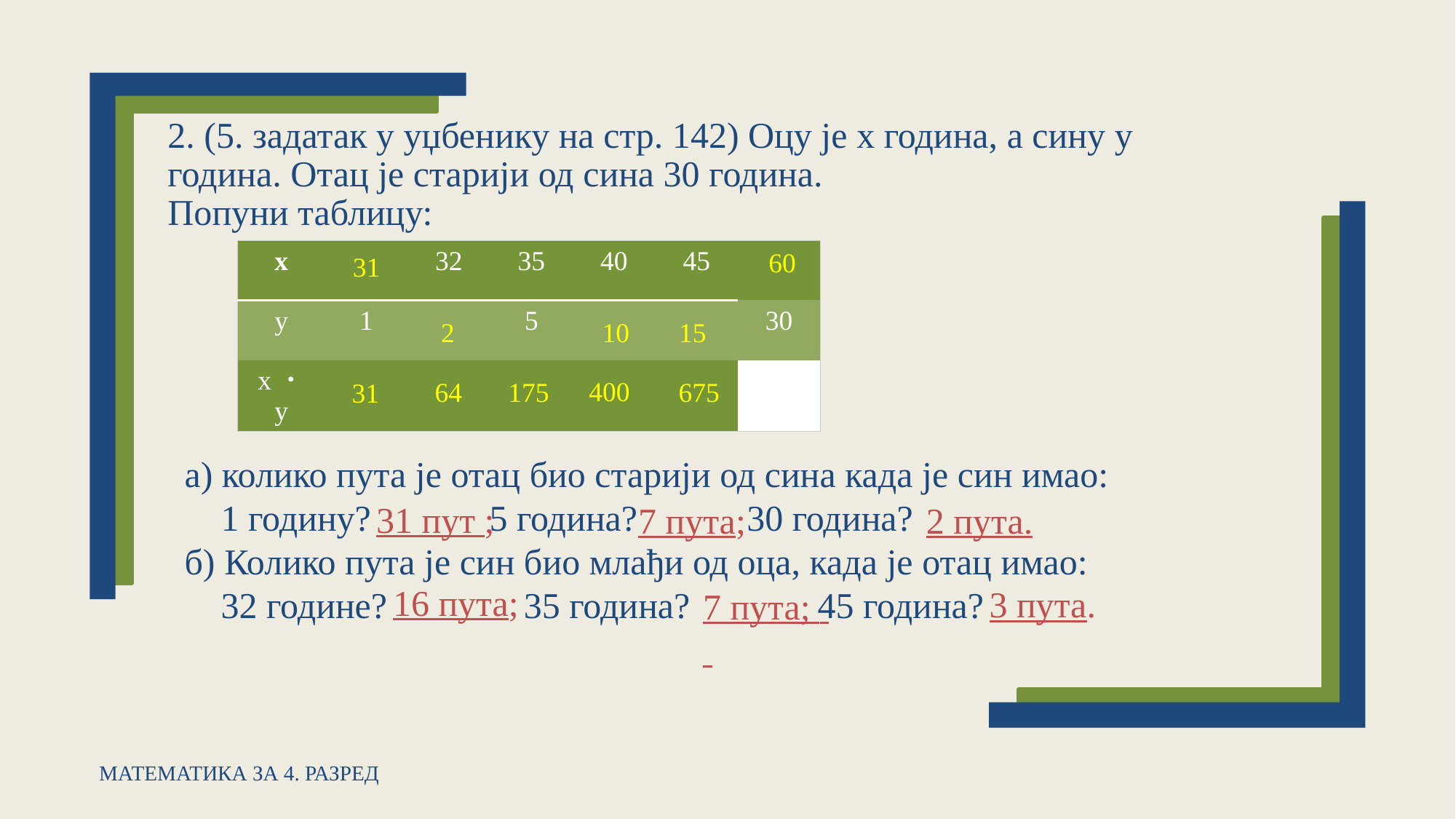

# 2. (5. задатак у уџбенику на стр. 142) Оцу је x година, а сину y година. Отац је старији од сина 30 година. Попуни таблицу:
| x |  | 32 | 35 | 40 | 45 |  |
| --- | --- | --- | --- | --- | --- | --- |
| y | 1 |  | 5 |  |  | 30 |
| x・ y |  |  |  |  |  |  |
60
31
2
10
15
400
64
175
675
31
а) колико пута је отац био старији од сина када је син имао:
    1 годину?             5 година?            30 година?
б) Колико пута је син био млађи од оца, када је отац имао:
    32 године?               35 година?              45 година?
31 пут ;
7 пута;
2 пута.
16 пута;
3 пута.
7 пута;
МАТЕМАТИКА ЗА 4. РАЗРЕД